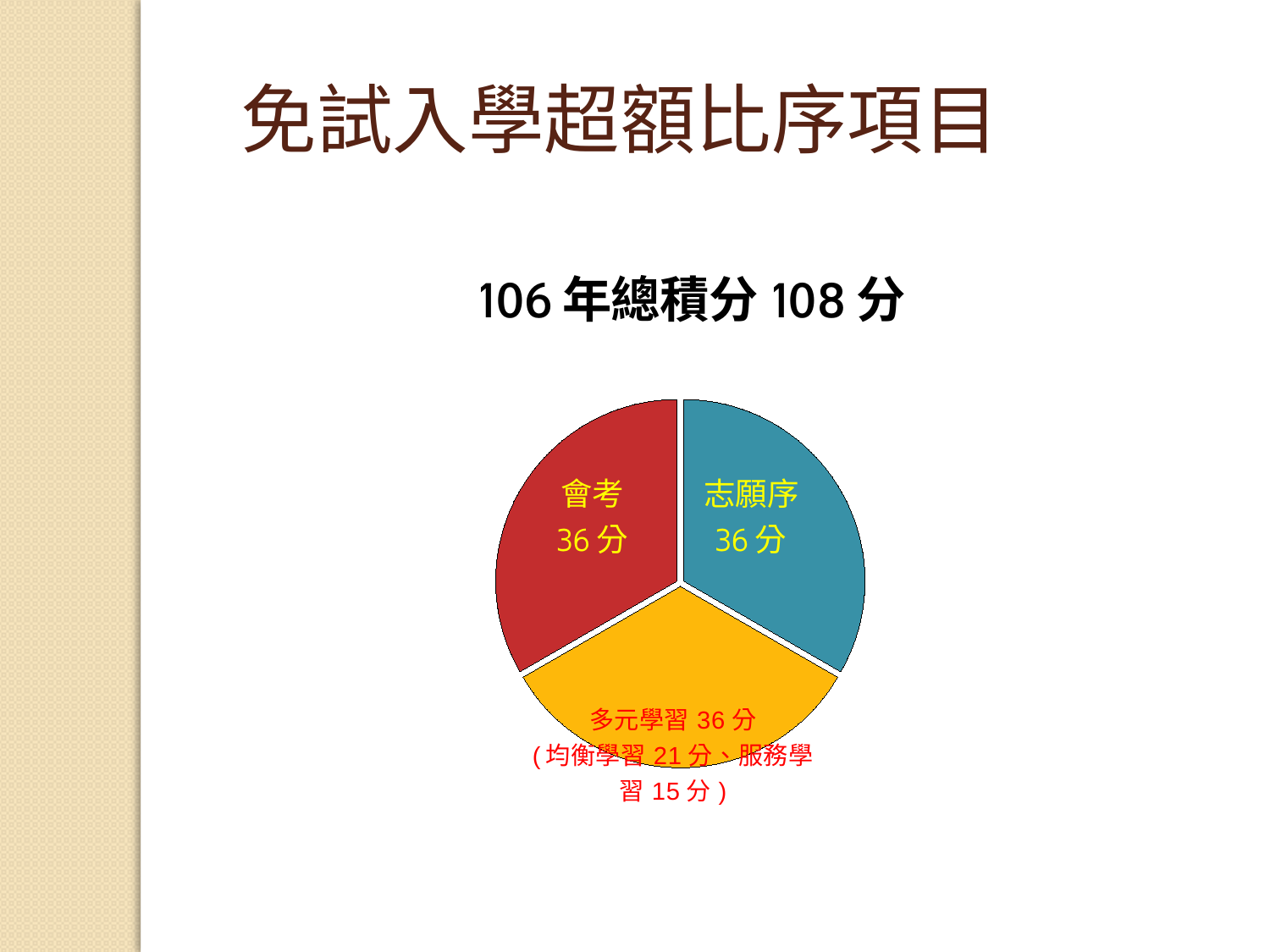

免試入學超額比序項目

### Chart: 106年總積分108分

| Category | 銷售 |
|---|---|
| 第一季 | 0.3 |
| 第二季 | 0.3 |
| 第三季 | 0.3 |